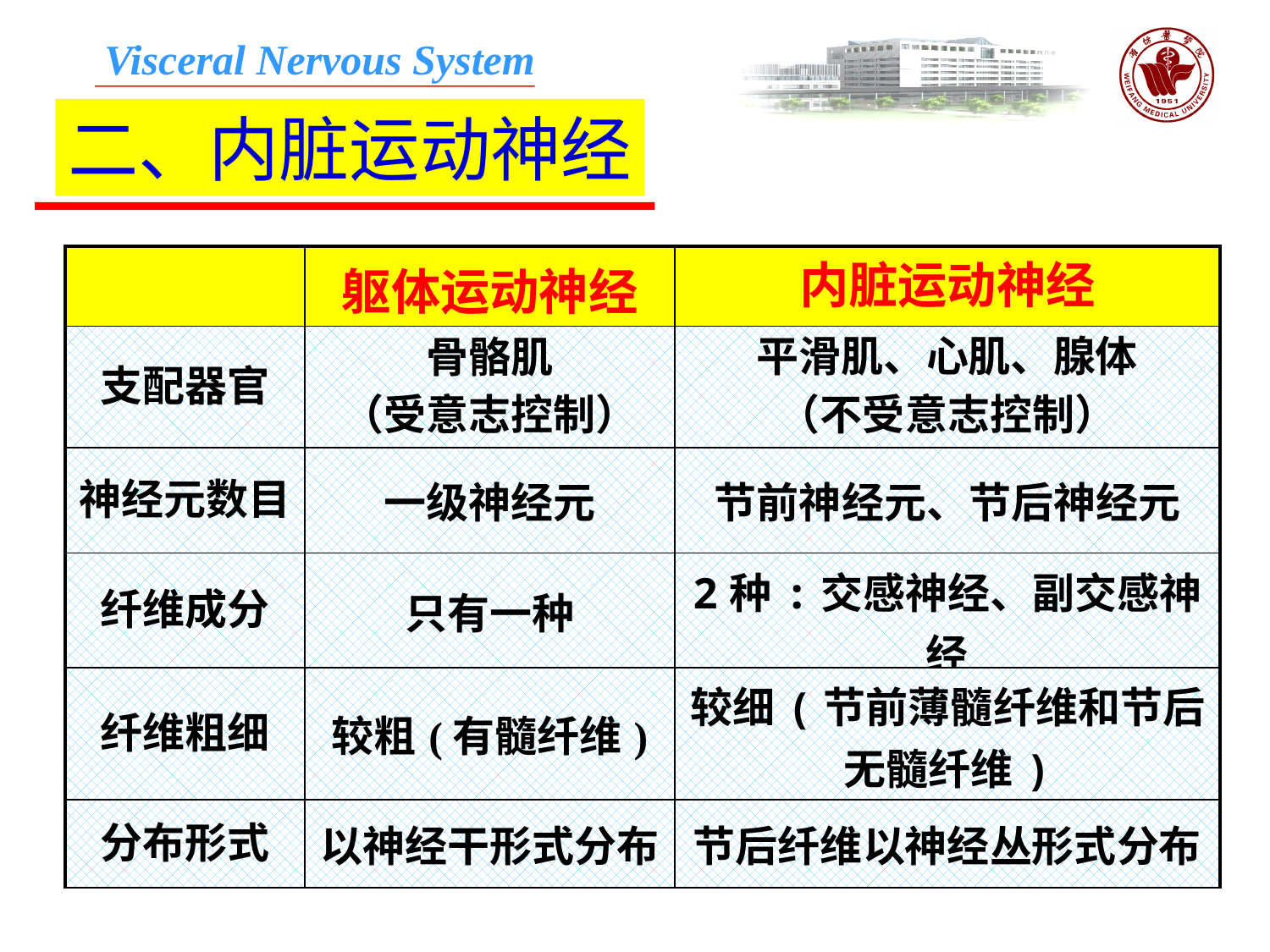

二、内脏运动神经
|  | 躯体运动神经 | 内脏运动神经 |
| --- | --- | --- |
| 支配器官 | 骨骼肌 （受意志控制） | 平滑肌、心肌、腺体 （不受意志控制） |
| 神经元数目 | 一级神经元 | 节前神经元、节后神经元 |
| 纤维成分 | 只有一种 | 2种:交感神经、副交感神经 |
| 纤维粗细 | 较粗(有髓纤维) | 较细(节前薄髓纤维和节后无髓纤维) |
| 分布形式 | 以神经干形式分布 | 节后纤维以神经丛形式分布 |